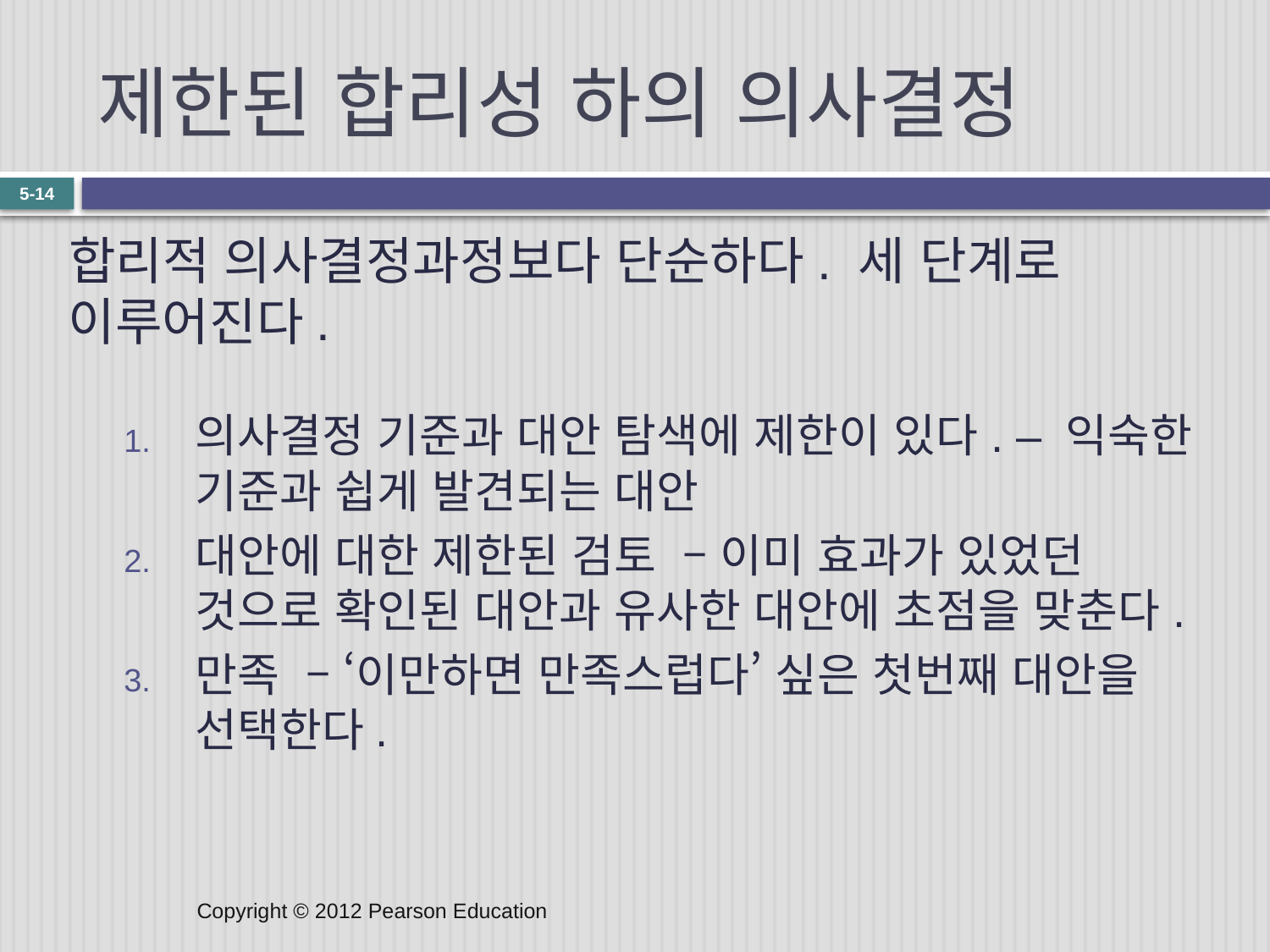

# 제한된 합리성 하의 의사결정
5-14
합리적 의사결정과정보다 단순하다. 세 단계로 이루어진다.

의사결정 기준과 대안 탐색에 제한이 있다. – 익숙한 기준과 쉽게 발견되는 대안
대안에 대한 제한된 검토  – 이미 효과가 있었던 것으로 확인된 대안과 유사한 대안에 초점을 맞춘다.
만족  – ‘이만하면 만족스럽다’ 싶은 첫번째 대안을 선택한다.